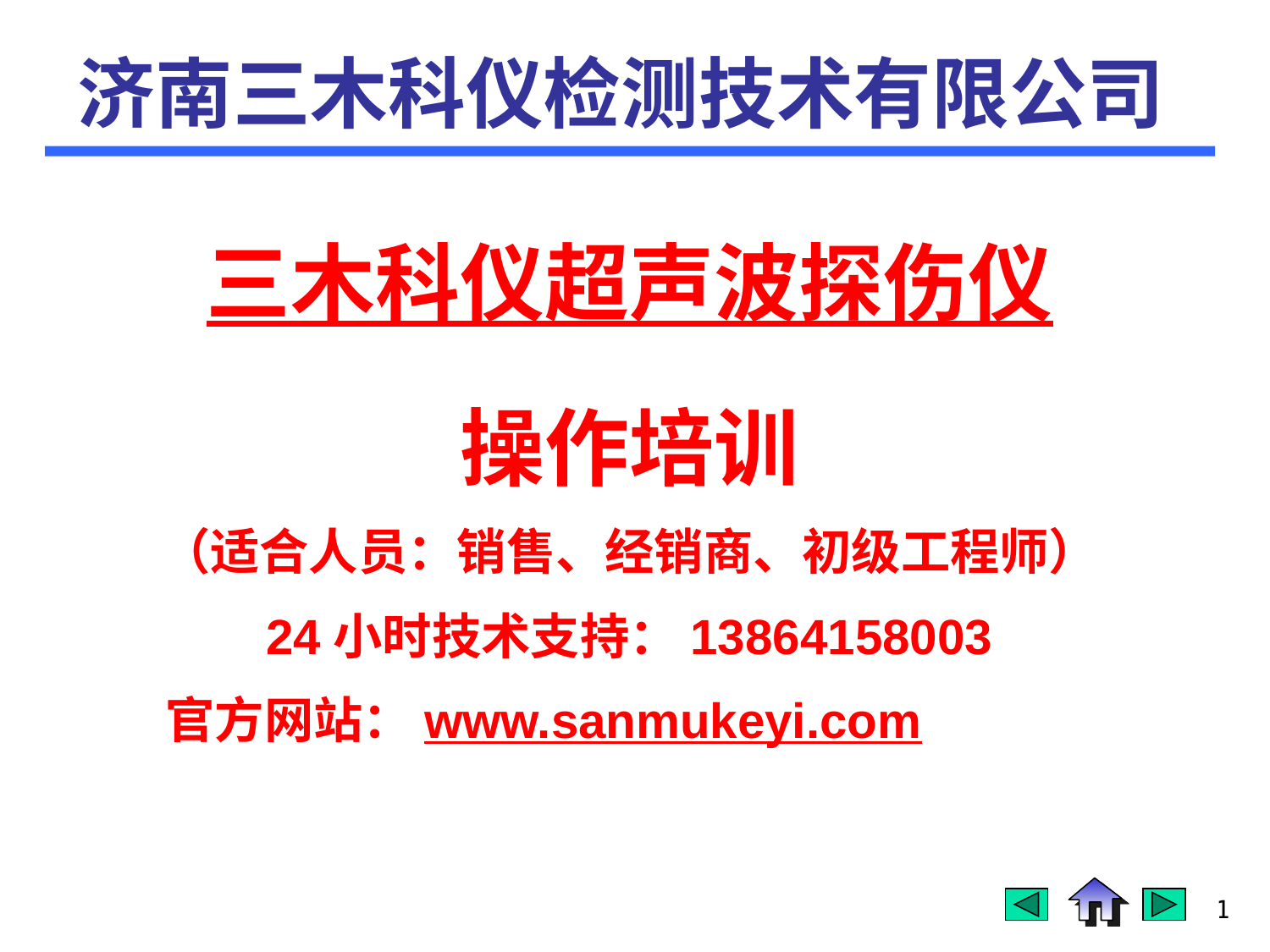

# 济南三木科仪检测技术有限公司
三木科仪超声波探伤仪
操作培训
（适合人员：销售、经销商、初级工程师）
24小时技术支持：13864158003
  官方网站：www.sanmukeyi.com

1